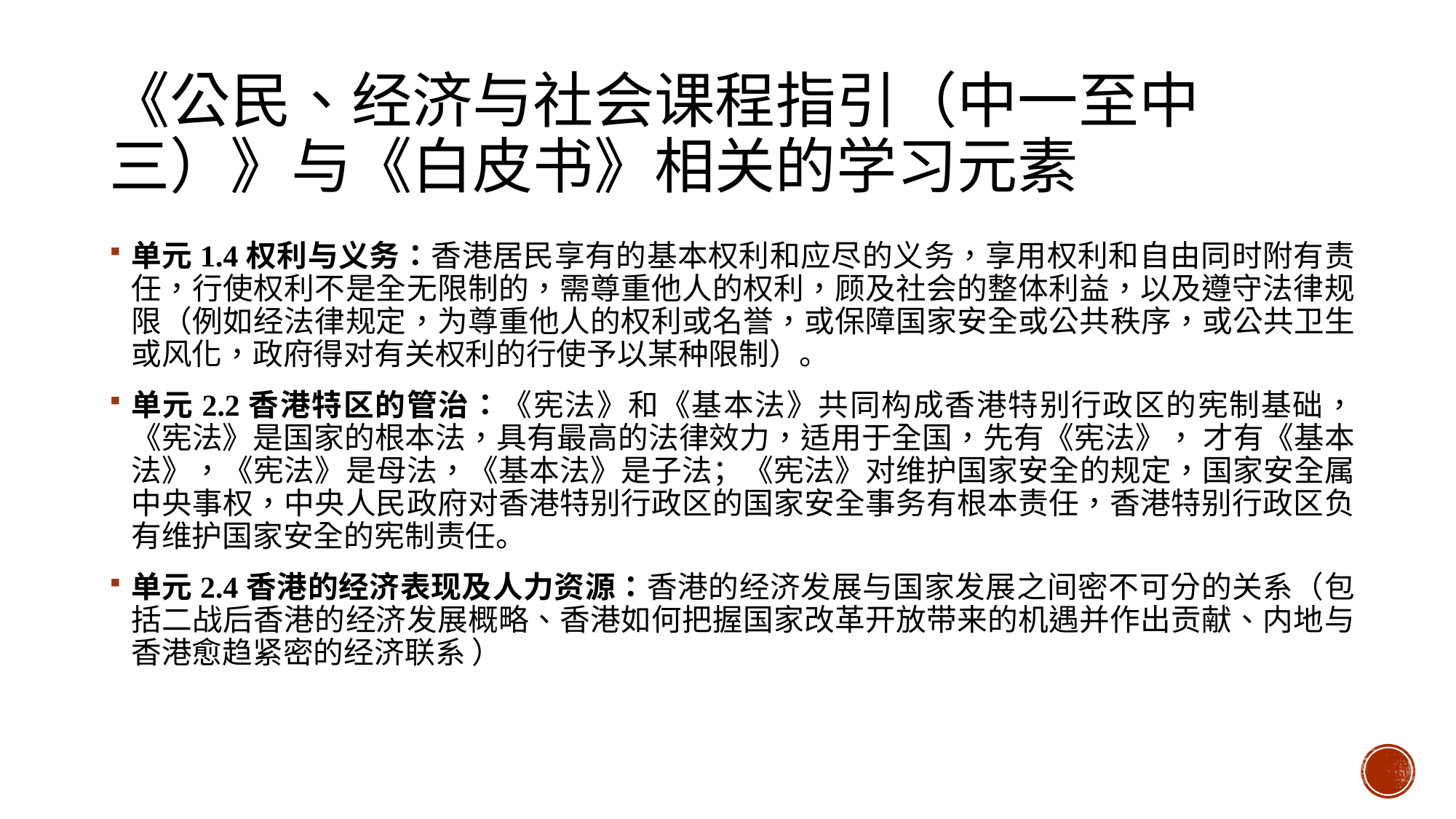

# 《公民、经济与社会课程指引（中一至中三）》与《白皮书》相关的学习元素
单元1.4权利与义务：香港居民享有的基本权利和应尽的义务，享用权利和自由同时附有责任，行使权利不是全无限制的，需尊重他人的权利，顾及社会的整体利益，以及遵守法律规限（例如经法律规定，为尊重他人的权利或名誉，或保障国家安全或公共秩序，或公共卫生或风化，政府得对有关权利的行使予以某种限制）。
单元2.2香港特区的管治：《宪法》和《基本法》共同构成香港特别行政区的宪制基础， 《宪法》是国家的根本法，具有最高的法律效力，适用于全国，先有《宪法》， 才有《基本法》，《宪法》是母法，《基本法》是子法；《宪法》对维护国家安全的规定，国家安全属中央事权，中央人民政府对香港特别行政区的国家安全事务有根本责任，香港特别行政区负有维护国家安全的宪制责任。
单元2.4香港的经济表现及人力资源：香港的经济发展与国家发展之间密不可分的关系（包括二战后香港的经济发展概略、香港如何把握国家改革开放带来的机遇并作出贡献、内地与香港愈趋紧密的经济联系 ）